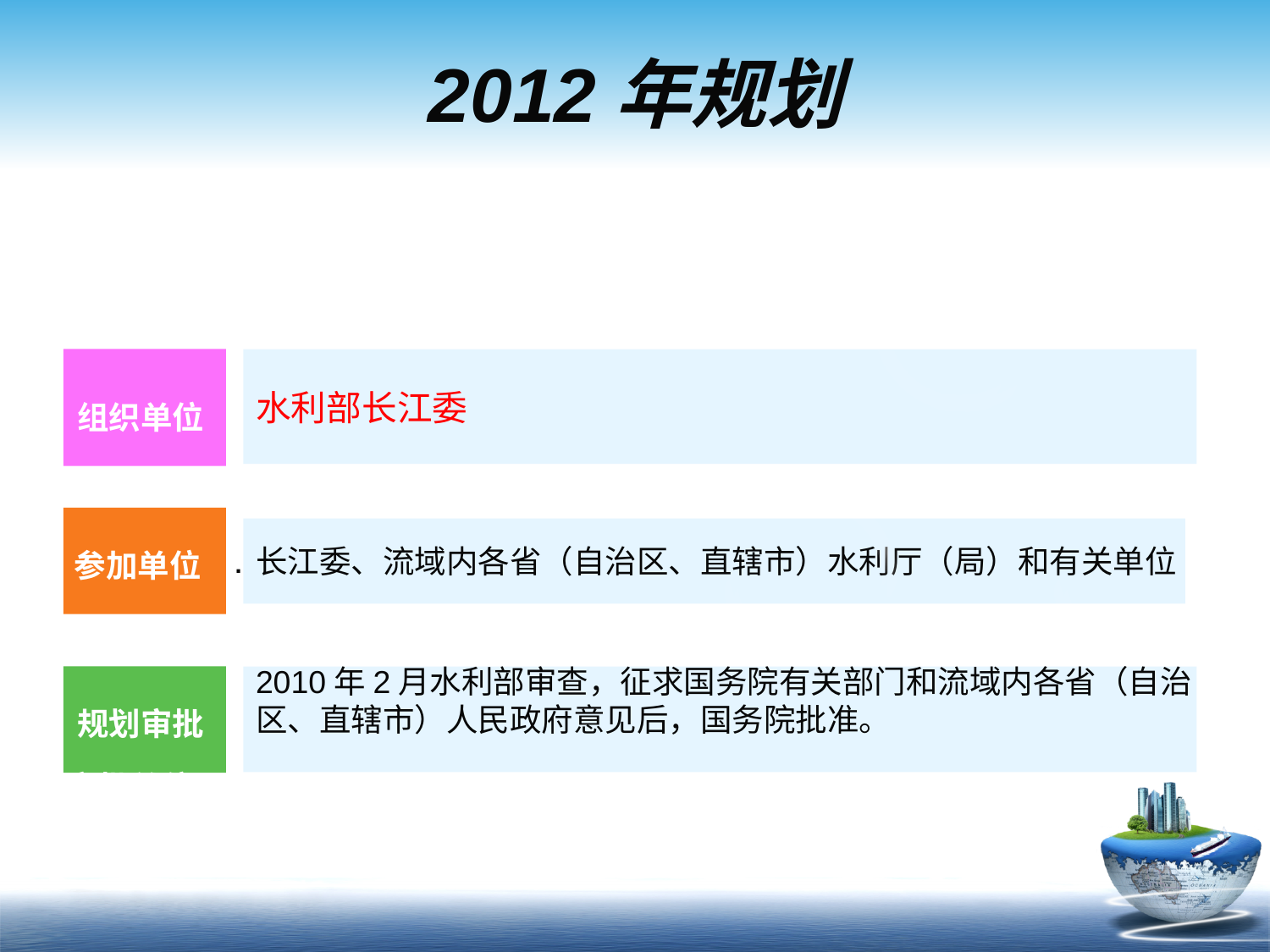

# 2012年规划

水利部长江委

组织单位

长江委、流域内各省（自治区、直辖市）水利厅（局）和有关单位
参加单位
.

2010年2月水利部审查，征求国务院有关部门和流域内各省（自治
区、直辖市）人民政府意见后，国务院批准。

规划审批
审批单位